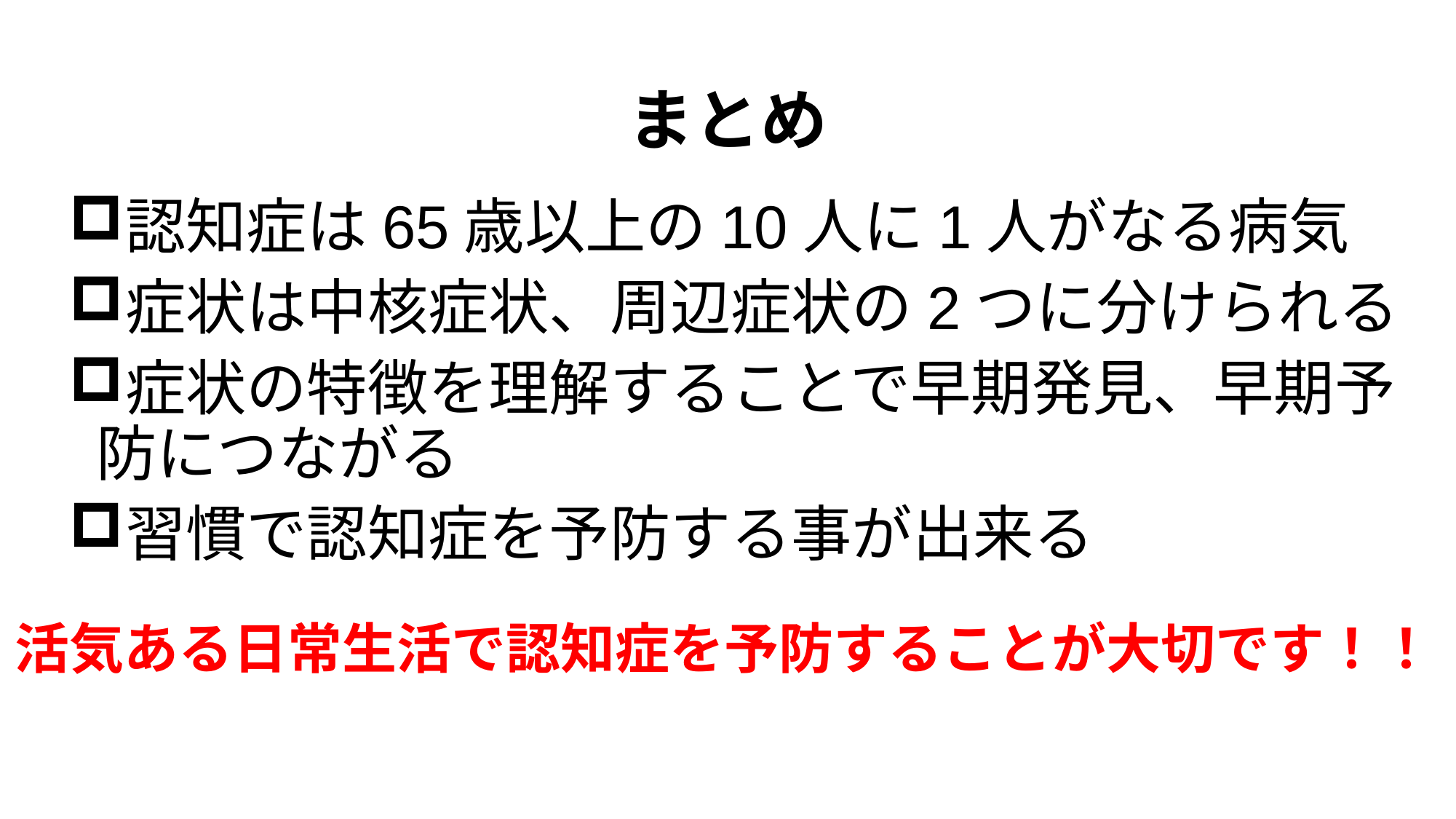

# まとめ
認知症は65歳以上の10人に1人がなる病気
症状は中核症状、周辺症状の2つに分けられる
症状の特徴を理解することで早期発見、早期予防につながる
習慣で認知症を予防する事が出来る
活気ある日常生活で認知症を予防することが大切です！！